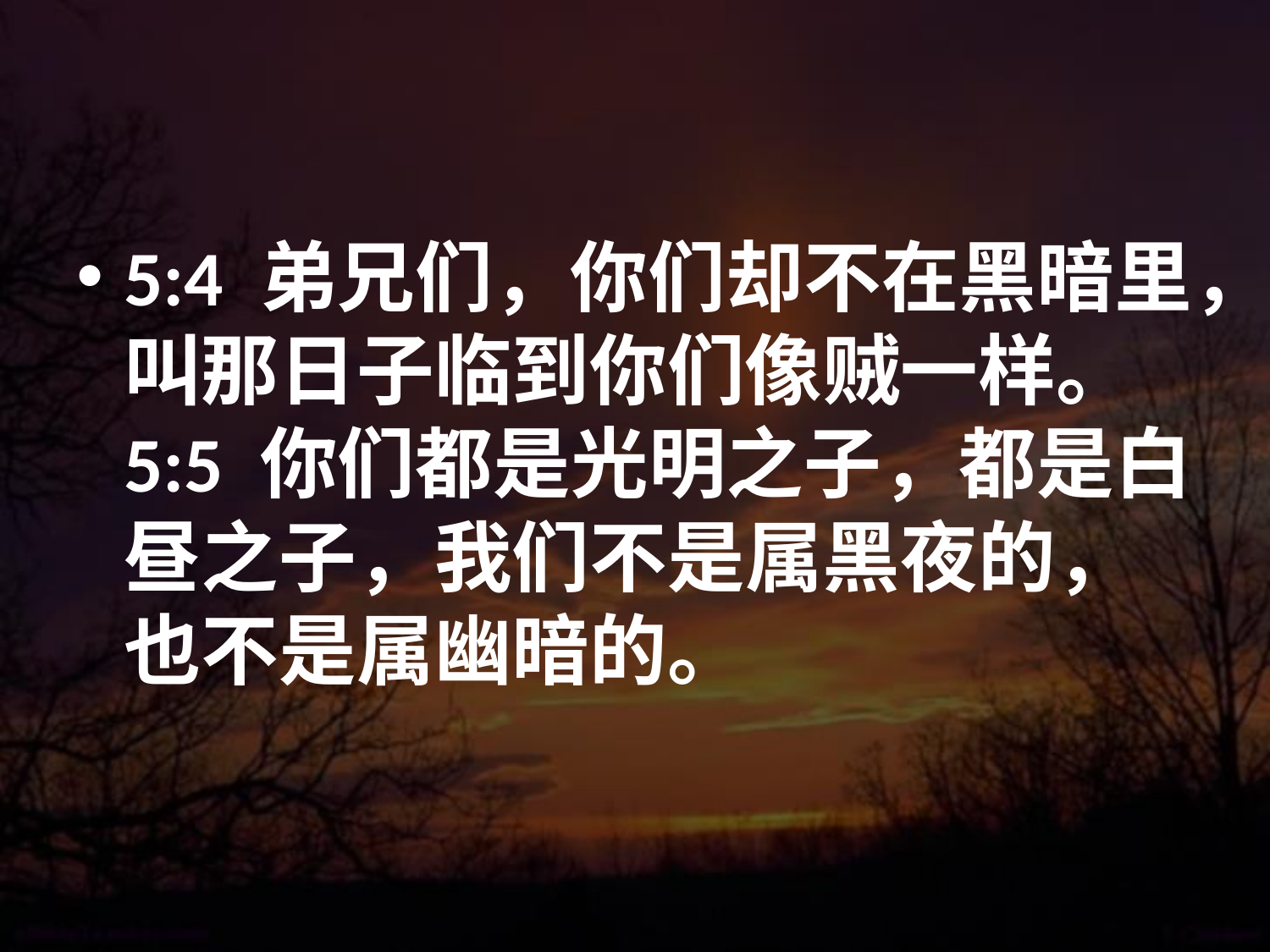

#
5:4 弟兄们，你们却不在黑暗里，叫那日子临到你们像贼一样。 5:5 你们都是光明之子，都是白昼之子，我们不是属黑夜的，也不是属幽暗的。